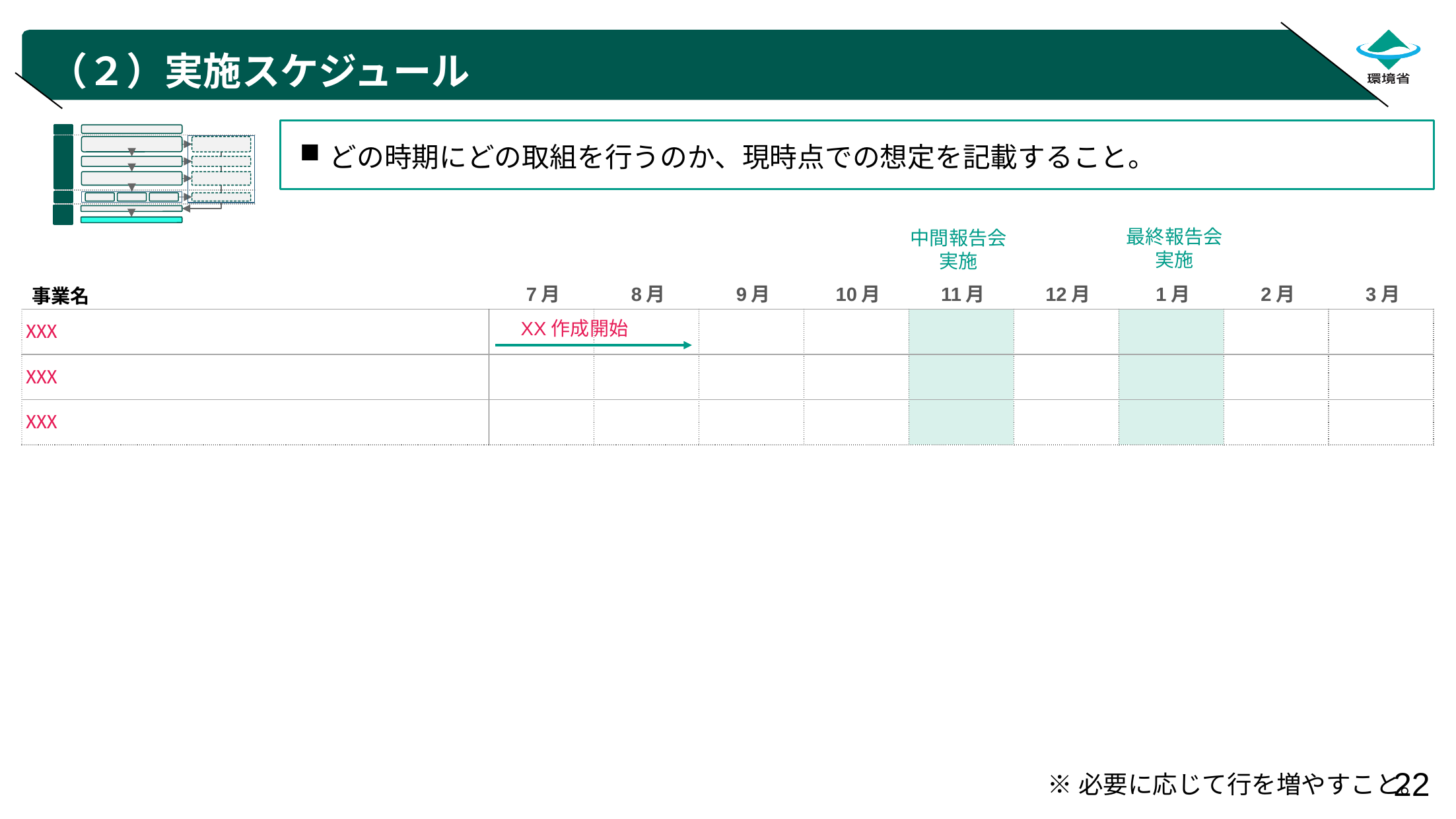

# （２）実施スケジュール
どの時期にどの取組を行うのか、現時点での想定を記載すること。

最終報告会
実施
中間報告会
実施
| 事業名 | 7月 | 8月 | 9月 | 10月 | 11月 | 12月 | 1月 | 2月 | 3月 |
| --- | --- | --- | --- | --- | --- | --- | --- | --- | --- |
| XXX |  |  |  |  |  |  |  |  |  |
| XXX |  |  |  |  |  |  |  |  |  |
| XXX |  |  |  |  |  |  |  |  |  |
XX作成開始
※必要に応じて行を増やすこと。